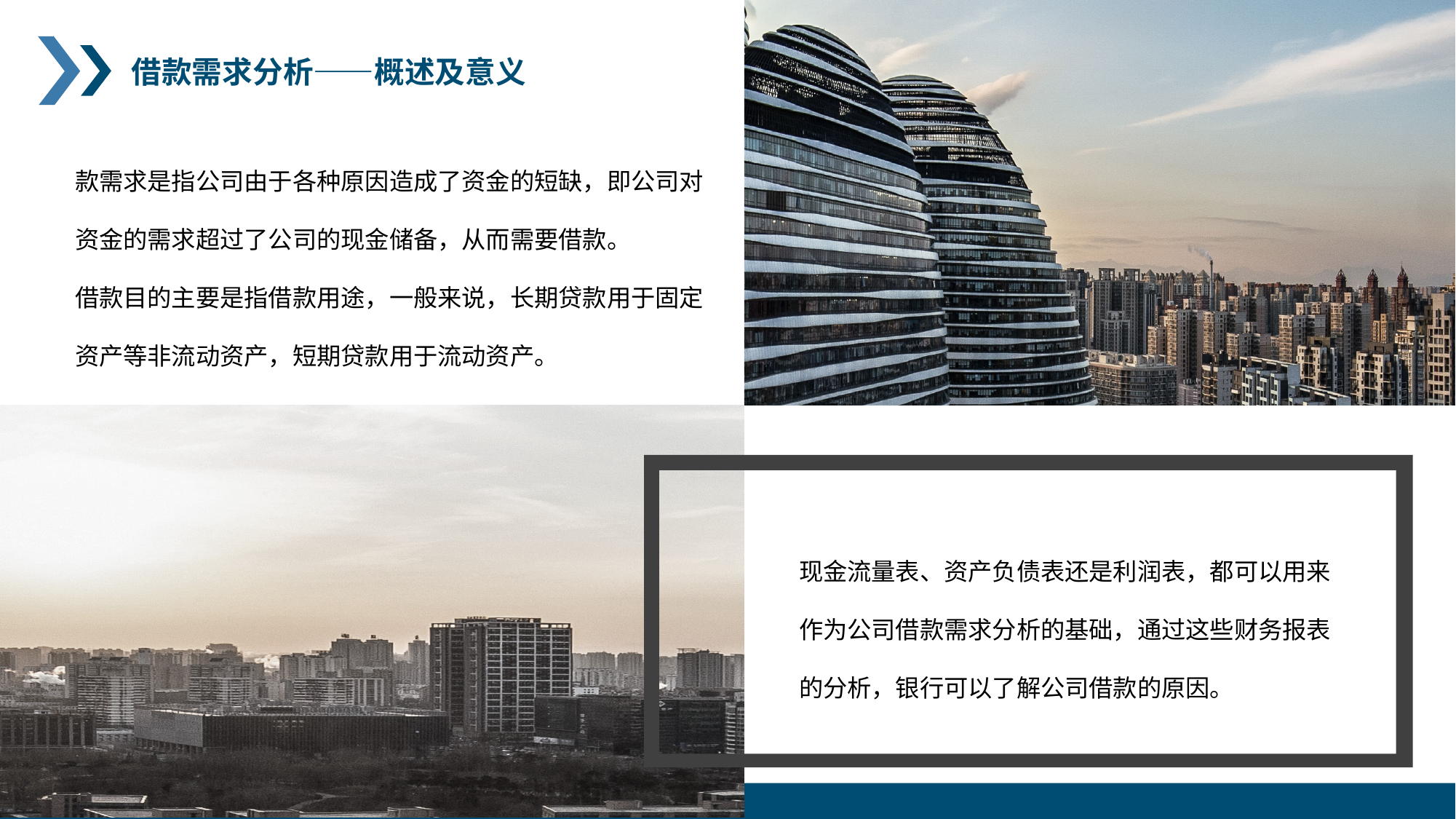

借款需求分析——概述及意义
款需求是指公司由于各种原因造成了资金的短缺，即公司对资金的需求超过了公司的现金储备，从而需要借款。
借款目的主要是指借款用途，一般来说，长期贷款用于固定资产等非流动资产，短期贷款用于流动资产。

现金流量表、资产负债表还是利润表，都可以用来作为公司借款需求分析的基础，通过这些财务报表的分析，银行可以了解公司借款的原因。